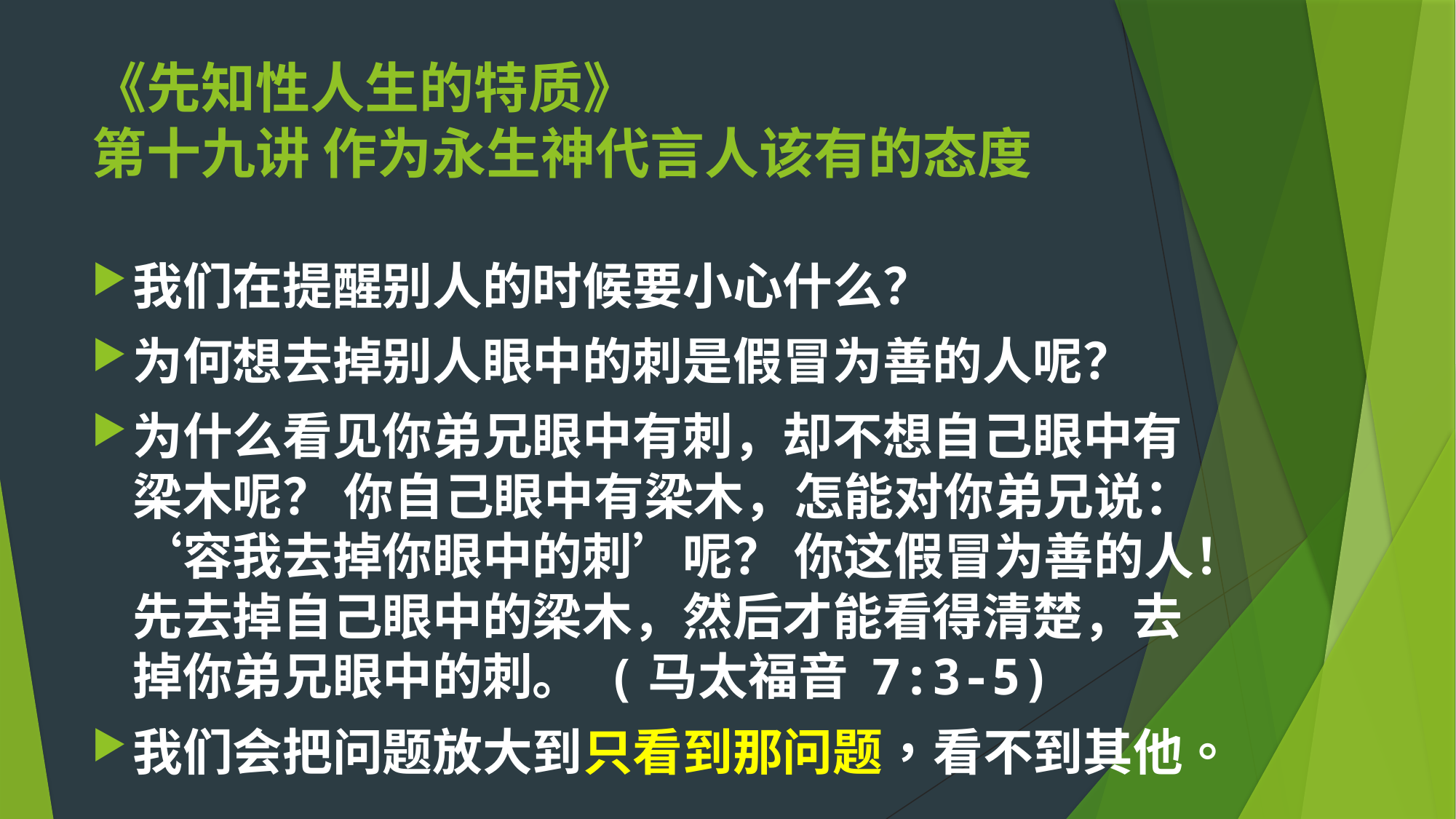

# 《先知性人生的特质》 第十九讲 作为永生神代言人该有的态度
我们在提醒别人的时候要小心什么？
为何想去掉别人眼中的刺是假冒为善的人呢？
为什么看见你弟兄眼中有刺，却不想自己眼中有梁木呢？ 你自己眼中有梁木，怎能对你弟兄说：‘容我去掉你眼中的刺’呢？ 你这假冒为善的人！先去掉自己眼中的梁木，然后才能看得清楚，去掉你弟兄眼中的刺。 (马太福音 7:3-5)
我们会把问题放大到只看到那问题，看不到其他。